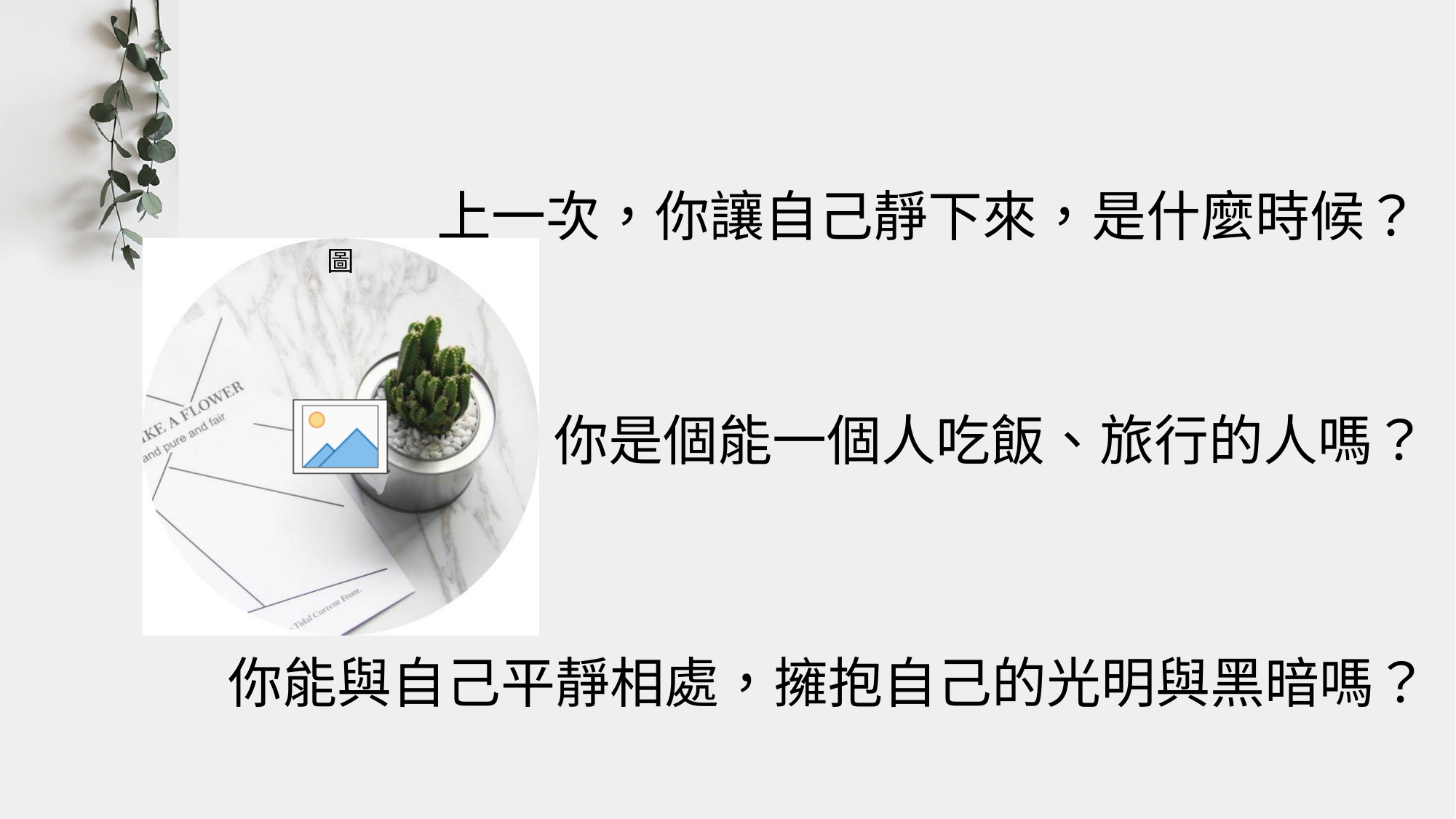

上一次，你讓自己靜下來，是什麼時候？

你是個能一個人吃飯、旅行的人嗎？
你能與自己平靜相處，擁抱自己的光明與黑暗嗎？